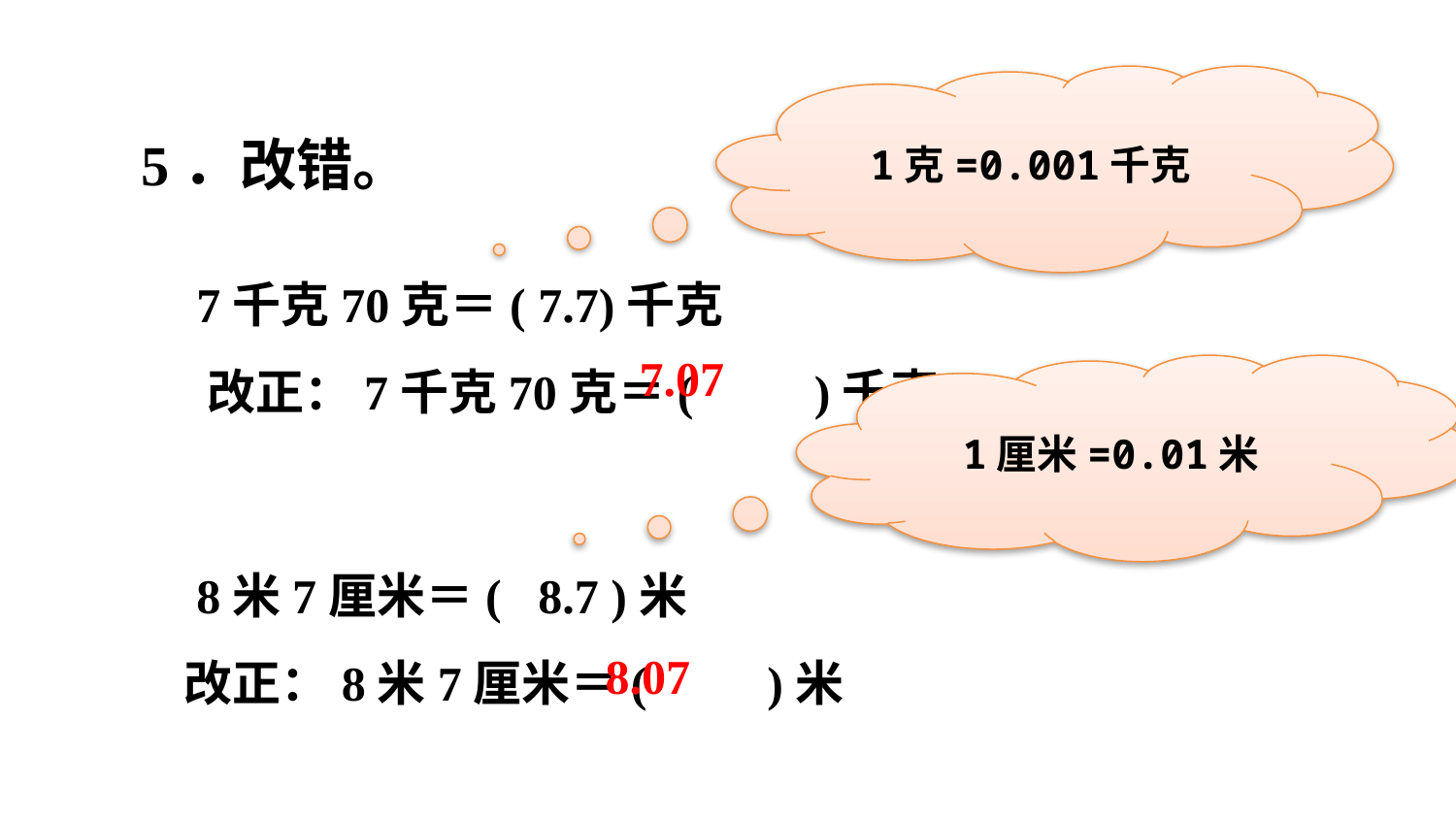

1克=0.001千克
5．改错。
 7千克70克＝( 7.7)千克
 改正：7千克70克＝(　　)千克

 8米7厘米＝(   8.7 )米
改正：8米7厘米＝(　　)米
7.07
1厘米=0.01米
8.07